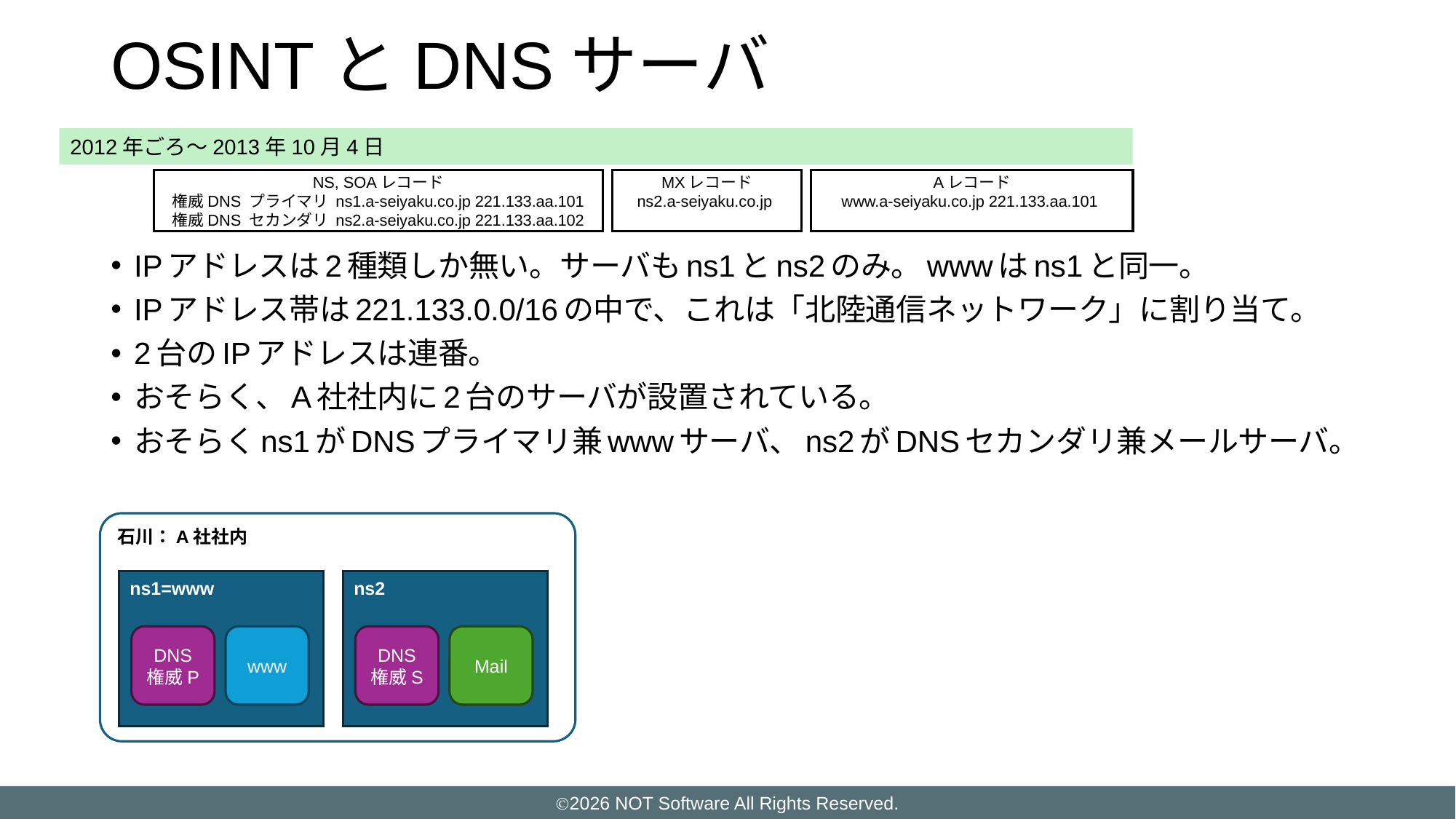

# OSINTとDNSサーバ
2012年ごろ～2013年10月4日
NS, SOAレコード
権威DNS プライマリ ns1.a-seiyaku.co.jp 221.133.aa.101
権威DNS セカンダリ ns2.a-seiyaku.co.jp 221.133.aa.102
MXレコード
ns2.a-seiyaku.co.jp

Aレコード
www.a-seiyaku.co.jp 221.133.aa.101

IPアドレスは2種類しか無い。サーバもns1とns2のみ。wwwはns1と同一。
IPアドレス帯は221.133.0.0/16の中で、これは「北陸通信ネットワーク」に割り当て。
2台のIPアドレスは連番。
おそらく、A社社内に2台のサーバが設置されている。
おそらくns1がDNSプライマリ兼wwwサーバ、ns2がDNSセカンダリ兼メールサーバ。
石川：A社社内
ns1=www
ns2
DNS
権威P
www
DNS
権威S
Mail